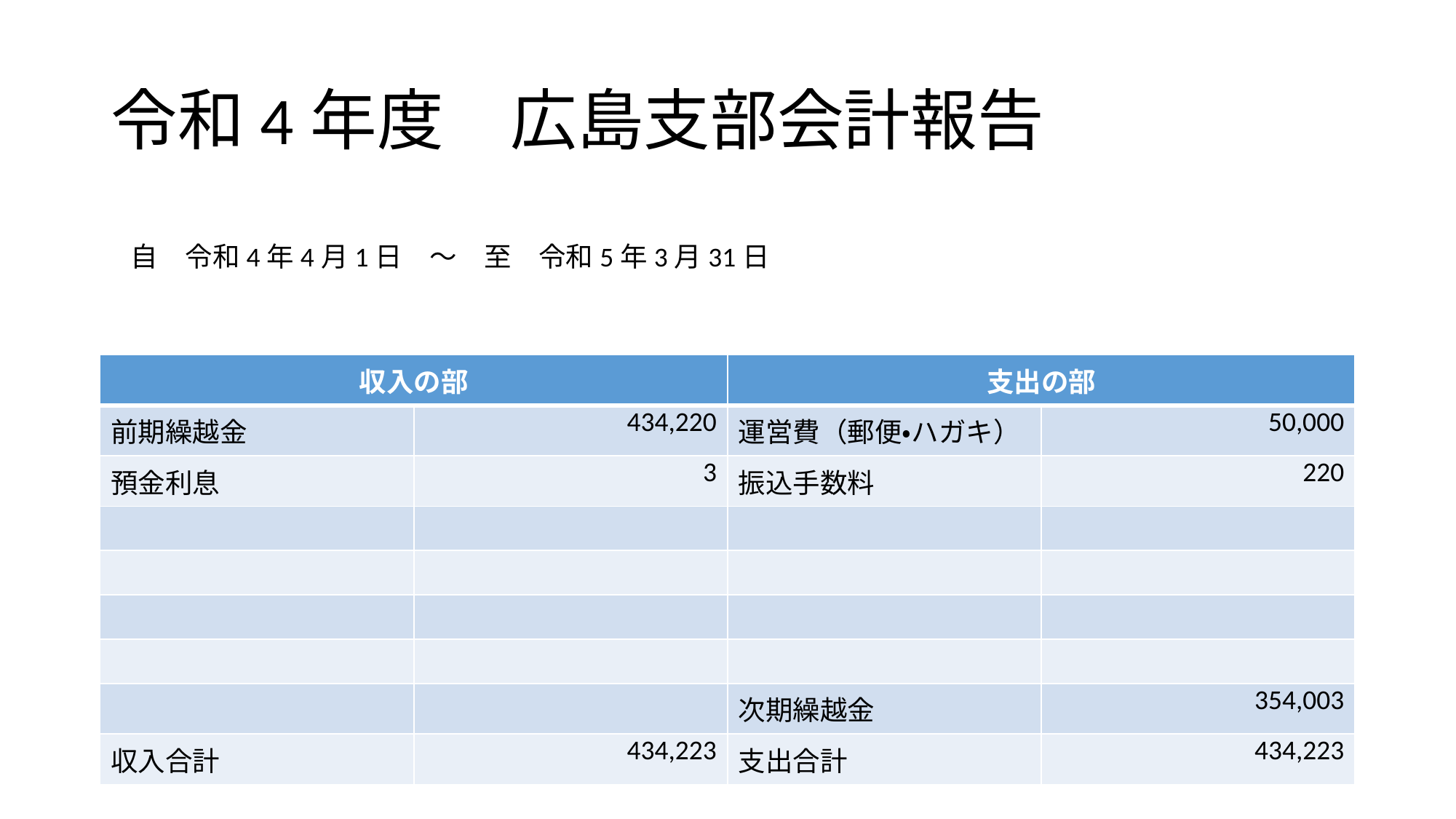

# 令和4年度　広島支部会計報告
自　令和4年4月1日　～　至　令和5年3月31日
| 収入の部 |  | 支出の部 |  |
| --- | --- | --- | --- |
| 前期繰越金 | 434,220 | 運営費（郵便・ハガキ） | 50,000 |
| 預金利息 | 3 | 振込手数料 | 220 |
|  |  |  |  |
|  |  |  |  |
|  |  |  |  |
|  |  |  |  |
|  |  | 次期繰越金 | 354,003 |
| 収入合計 | 434,223 | 支出合計 | 434,223 |